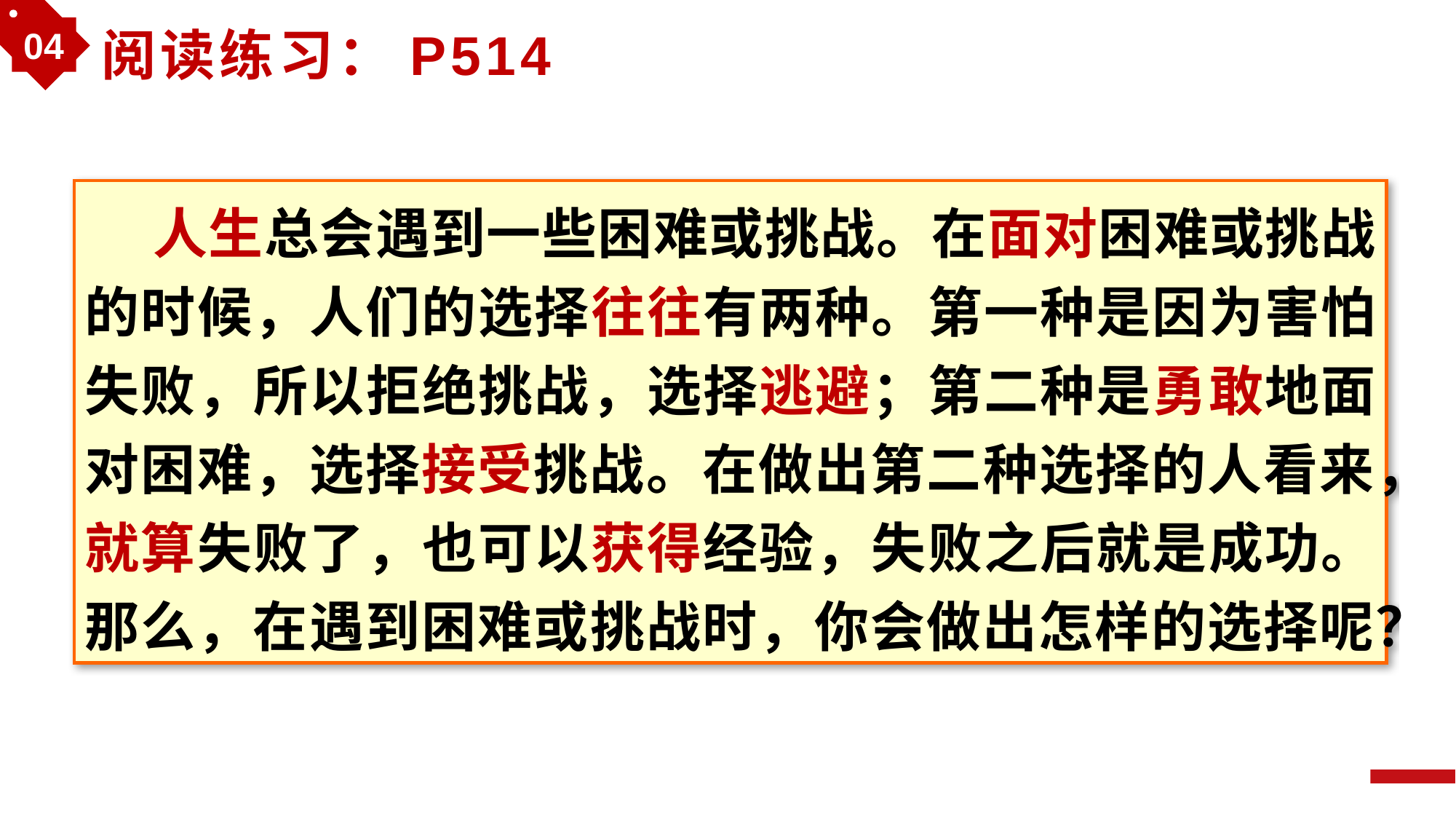

04
阅读练习：P514
    人生总会遇到一些困难或挑战。在面对困难或挑战的时候，人们的选择往往有两种。第一种是因为害怕失败，所以拒绝挑战，选择逃避；第二种是勇敢地面对困难，选择接受挑战。在做出第二种选择的人看来，就算失败了，也可以获得经验，失败之后就是成功。那么，在遇到困难或挑战时，你会做出怎样的选择呢？